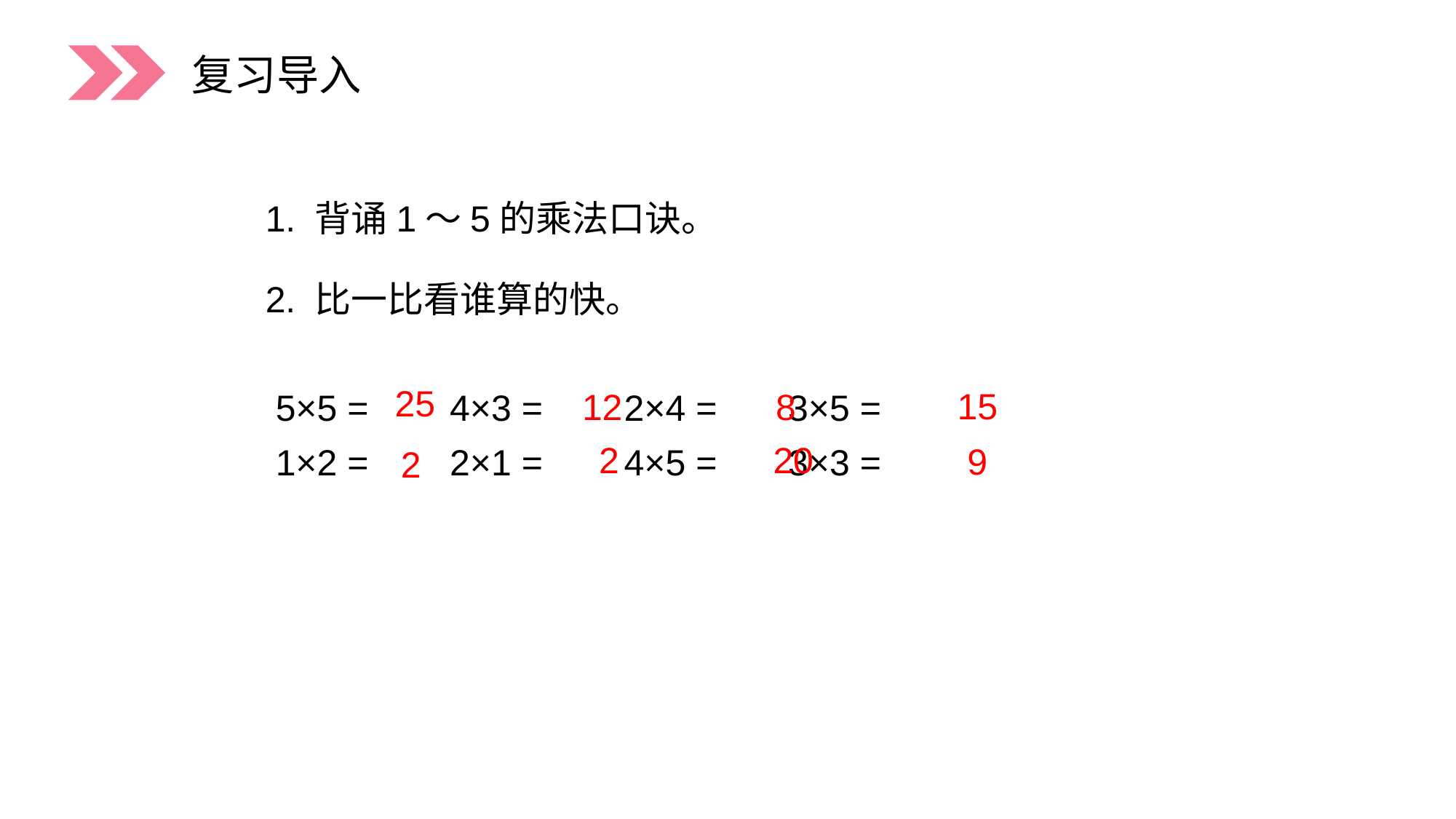

复习导入
1. 背诵1～5的乘法口诀。
2. 比一比看谁算的快。

 5×5 =        4×3 =        2×4 =       3×5 =
 1×2 =        2×1 =        4×5 =       3×3 =

25
15
12
8
20
2
9
2